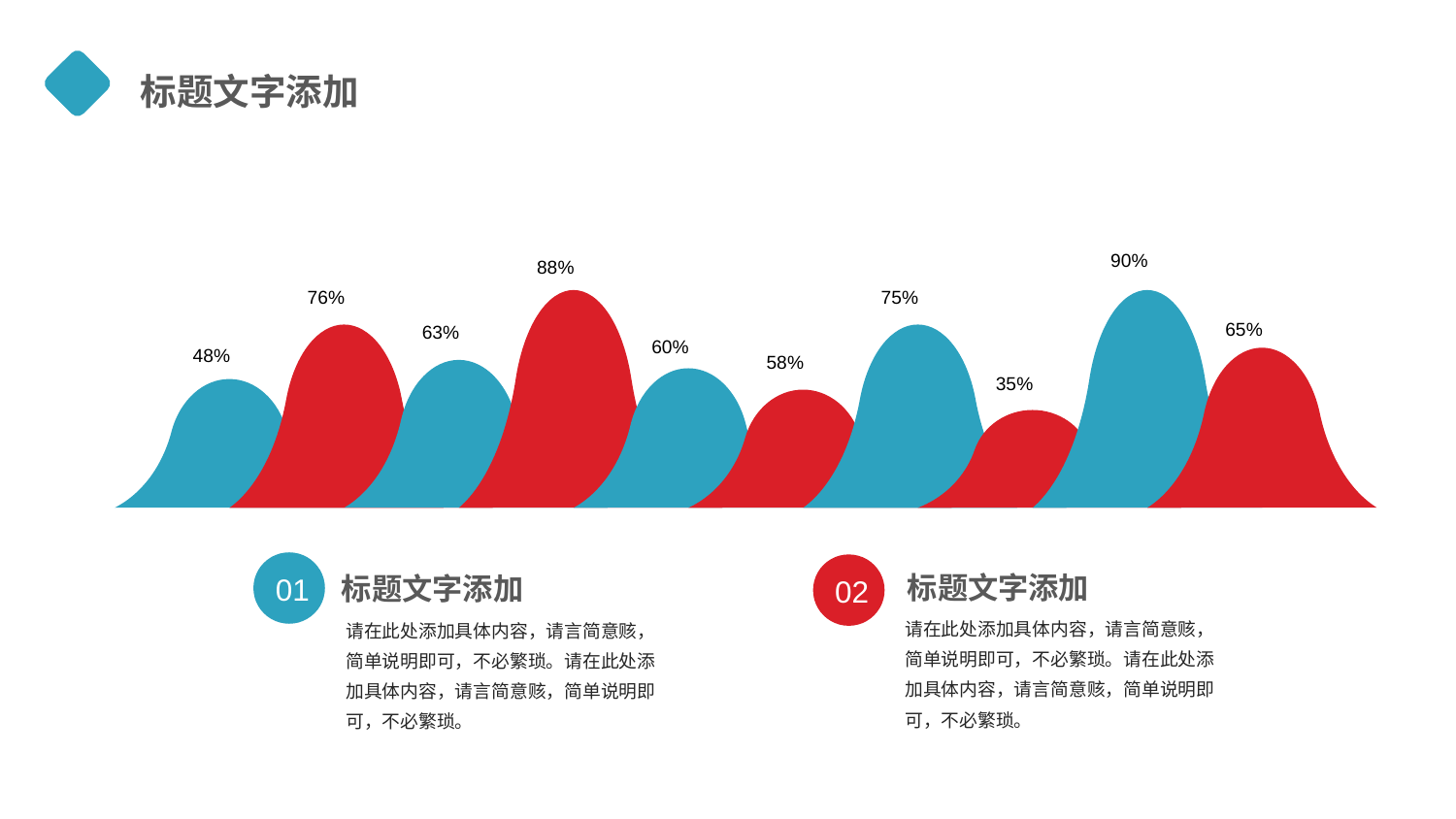

标题文字添加

90%
88%
76%
75%
65%
63%
60%
48%
58%
35%

标题文字添加
01
请在此处添加具体内容，请言简意赅，简单说明即可，不必繁琐。请在此处添加具体内容，请言简意赅，简单说明即可，不必繁琐。

标题文字添加
02
请在此处添加具体内容，请言简意赅，简单说明即可，不必繁琐。请在此处添加具体内容，请言简意赅，简单说明即可，不必繁琐。